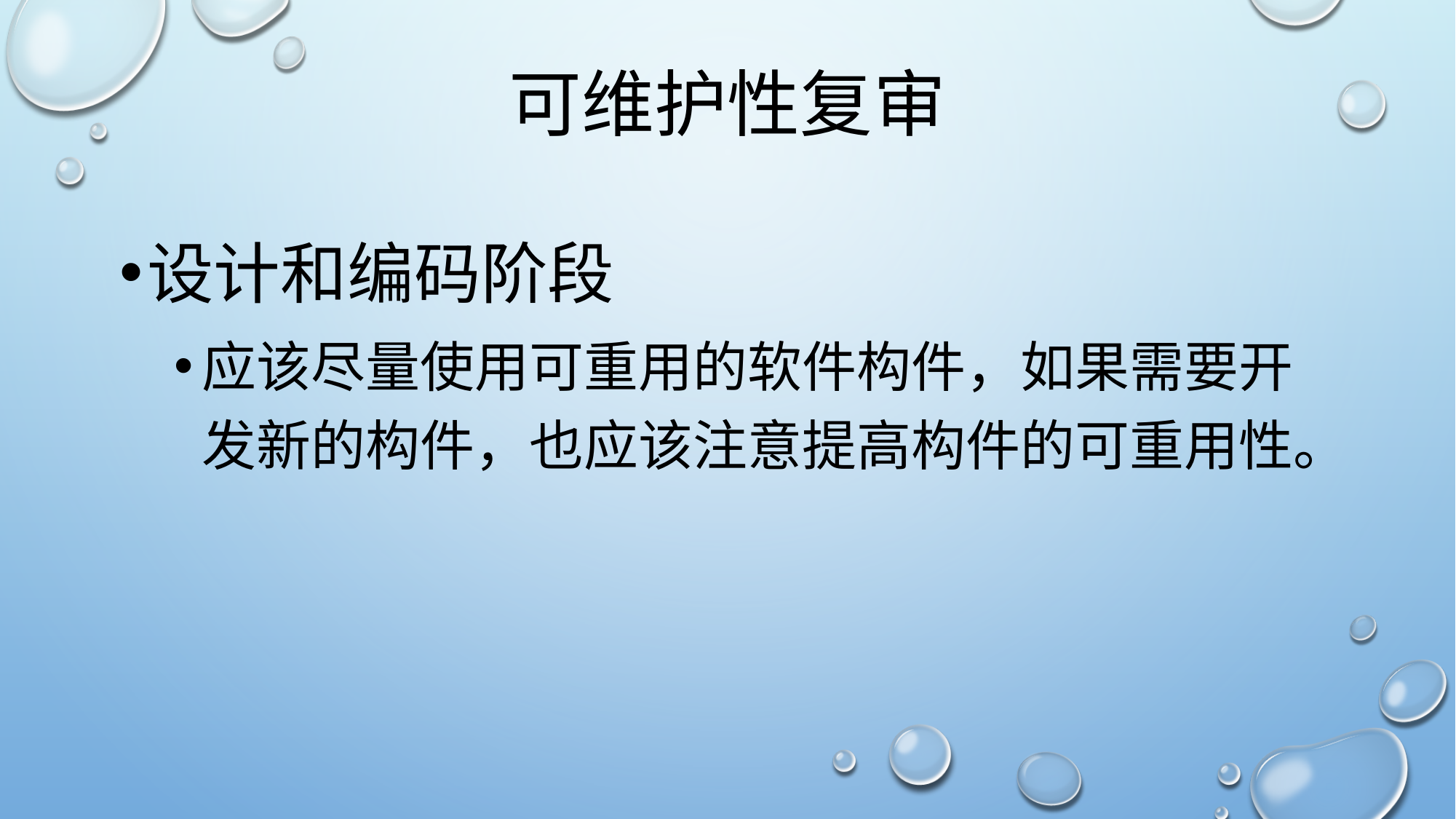

# 可维护性复审
设计和编码阶段
应该尽量使用可重用的软件构件，如果需要开发新的构件，也应该注意提高构件的可重用性。